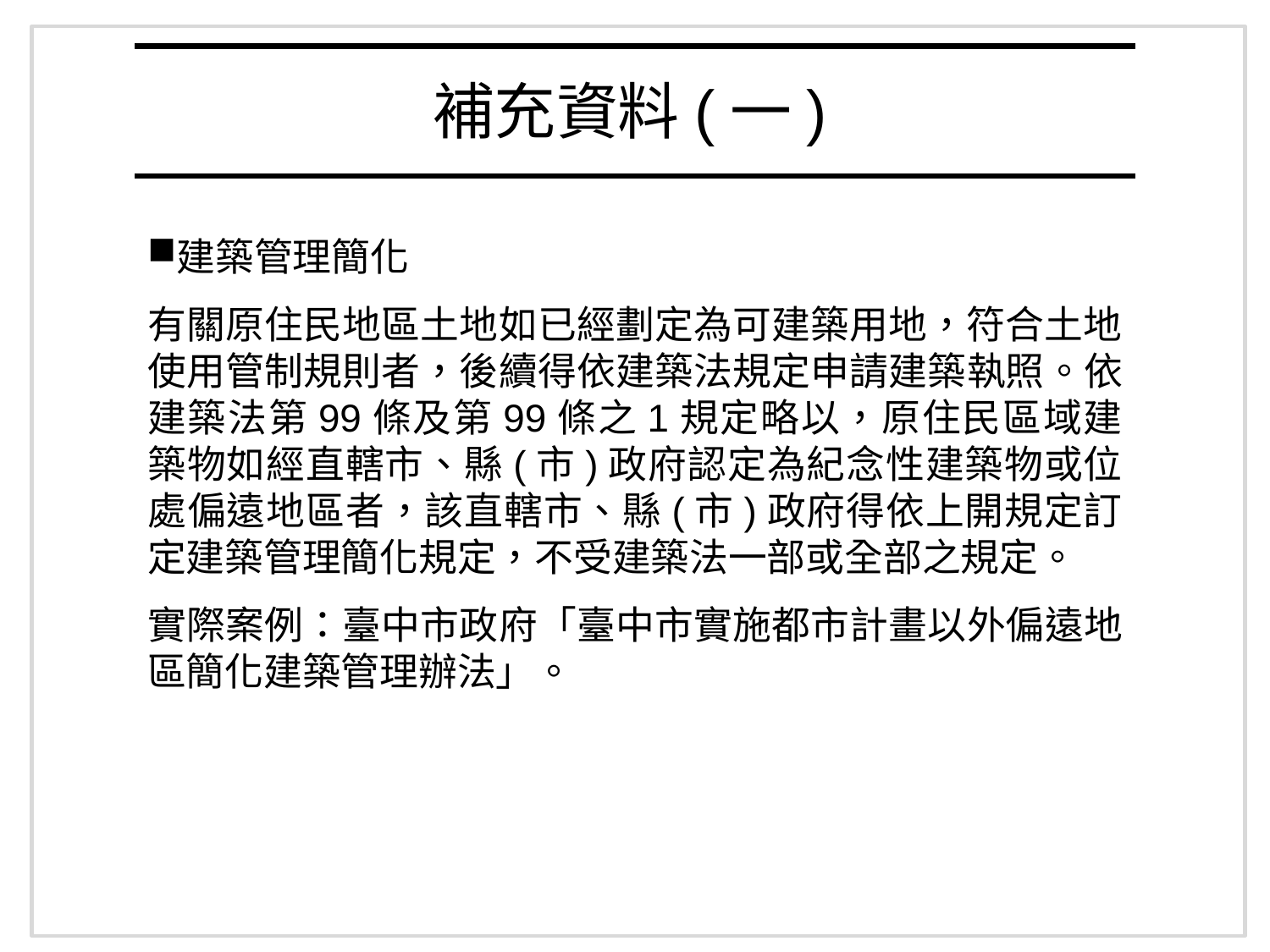

補充資料(一)
建築管理簡化
有關原住民地區土地如已經劃定為可建築用地，符合土地使用管制規則者，後續得依建築法規定申請建築執照。依建築法第99條及第99條之1規定略以，原住民區域建築物如經直轄市、縣(市)政府認定為紀念性建築物或位處偏遠地區者，該直轄市、縣(市)政府得依上開規定訂定建築管理簡化規定，不受建築法一部或全部之規定。
實際案例：臺中市政府「臺中市實施都市計畫以外偏遠地區簡化建築管理辦法」。